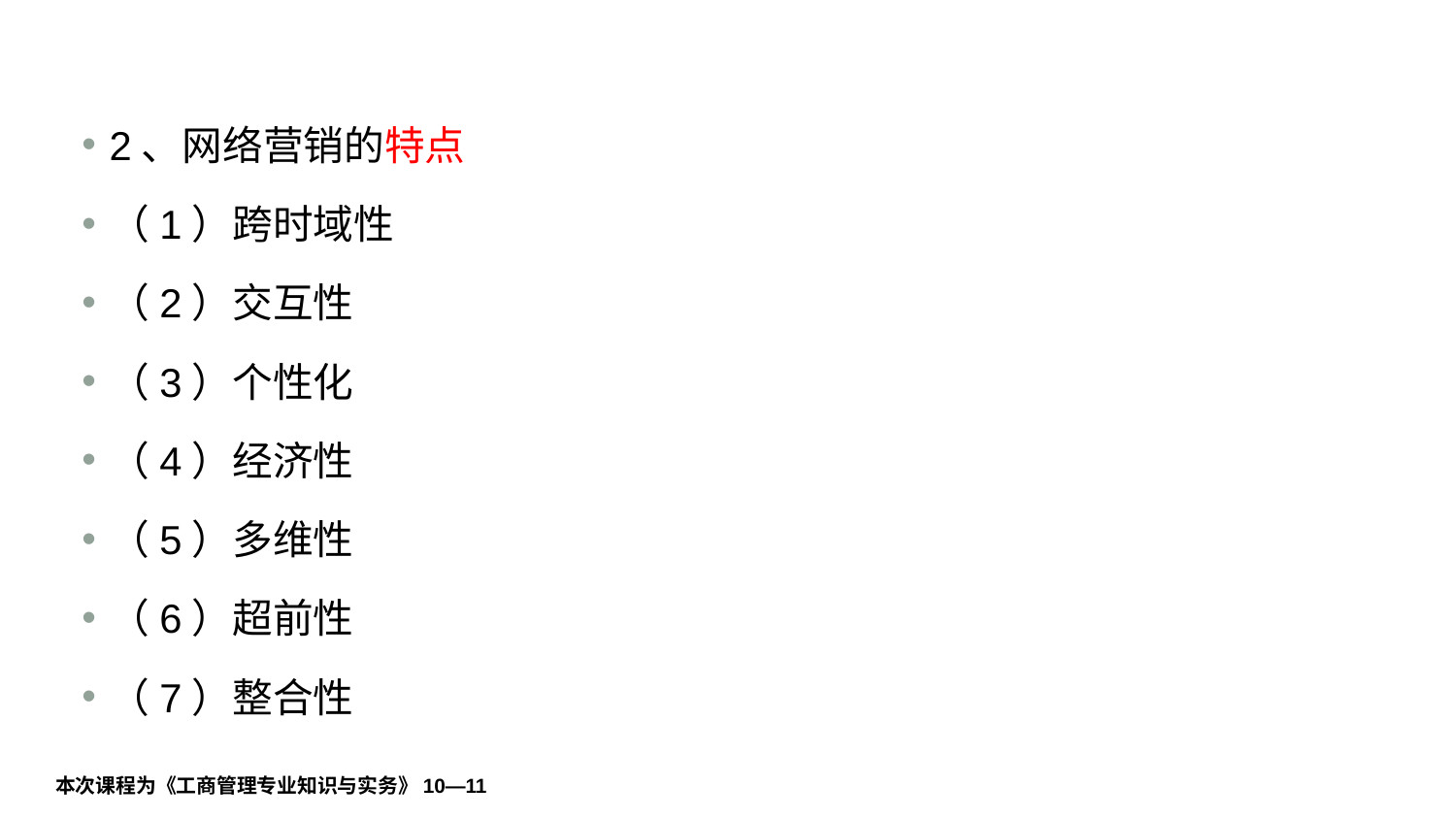

#
2、网络营销的特点
（1）跨时域性
（2）交互性
（3）个性化
（4）经济性
（5）多维性
（6）超前性
（7）整合性